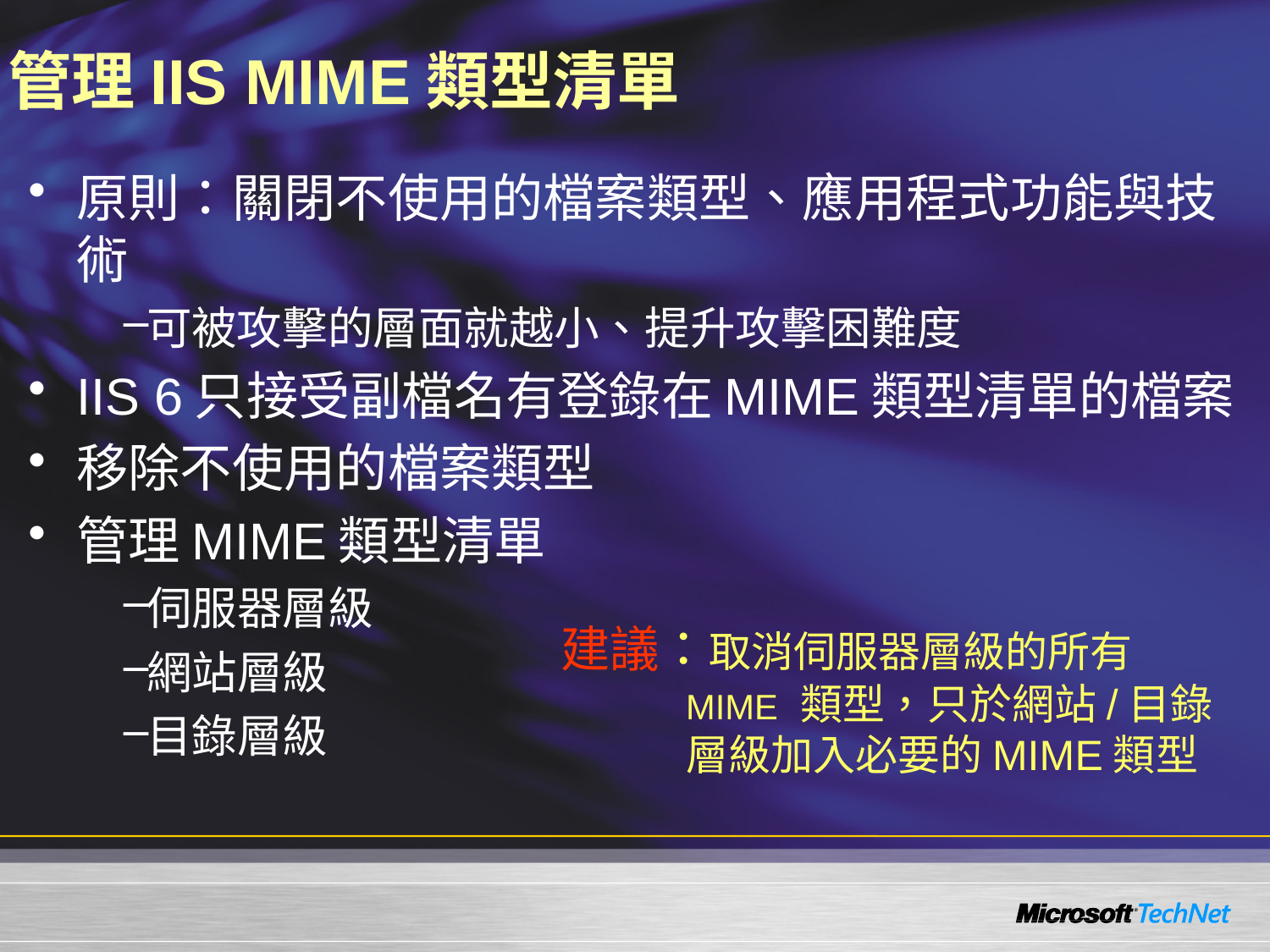

# 管理IIS MIME類型清單
原則：關閉不使用的檔案類型、應用程式功能與技術
可被攻擊的層面就越小、提升攻擊困難度
IIS 6只接受副檔名有登錄在MIME類型清單的檔案
移除不使用的檔案類型
管理MIME類型清單
伺服器層級
網站層級
目錄層級
建議：取消伺服器層級的所有MIME 類型，只於網站/目錄層級加入必要的MIME類型